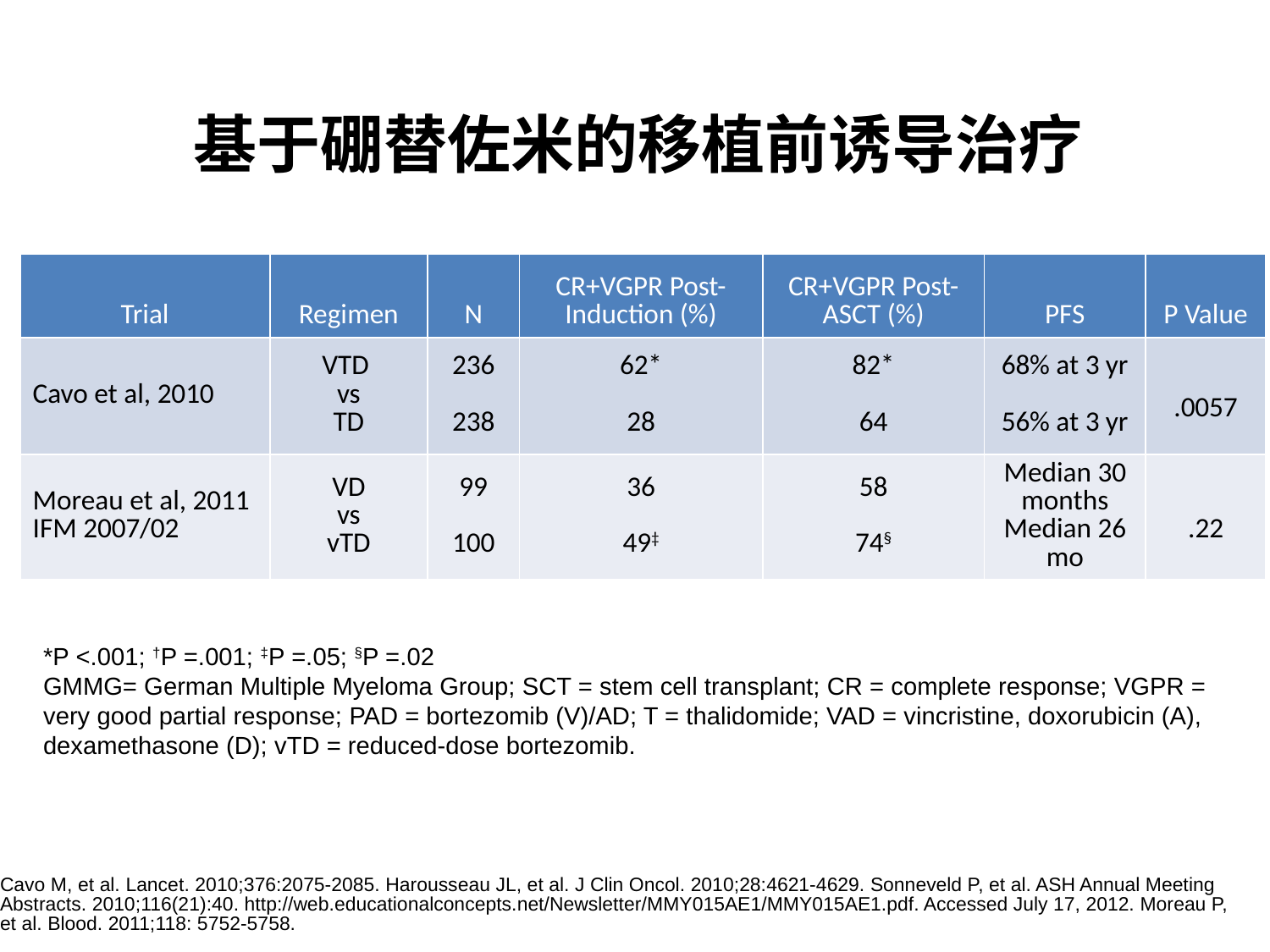

# 基于硼替佐米的移植前诱导治疗
| Trial | Regimen | N | CR+VGPR Post-Induction (%) | CR+VGPR Post-ASCT (%) | PFS | P Value |
| --- | --- | --- | --- | --- | --- | --- |
| Cavo et al, 2010 | VTD vs TD | 236 238 | 62\* 28 | 82\* 64 | 68% at 3 yr 56% at 3 yr | .0057 |
| Moreau et al, 2011 IFM 2007/02 | VD vs vTD | 99 100 | 36 49‡ | 58 74§ | Median 30 months Median 26 mo | .22 |
*P <.001; †P =.001; ‡P =.05; §P =.02
GMMG= German Multiple Myeloma Group; SCT = stem cell transplant; CR = complete response; VGPR = very good partial response; PAD = bortezomib (V)/AD; T = thalidomide; VAD = vincristine, doxorubicin (A), dexamethasone (D); vTD = reduced-dose bortezomib.
Cavo M, et al. Lancet. 2010;376:2075-2085. Harousseau JL, et al. J Clin Oncol. 2010;28:4621-4629. Sonneveld P, et al. ASH Annual Meeting Abstracts. 2010;116(21):40. http://web.educationalconcepts.net/Newsletter/MMY015AE1/MMY015AE1.pdf. Accessed July 17, 2012. Moreau P, et al. Blood. 2011;118: 5752-5758.